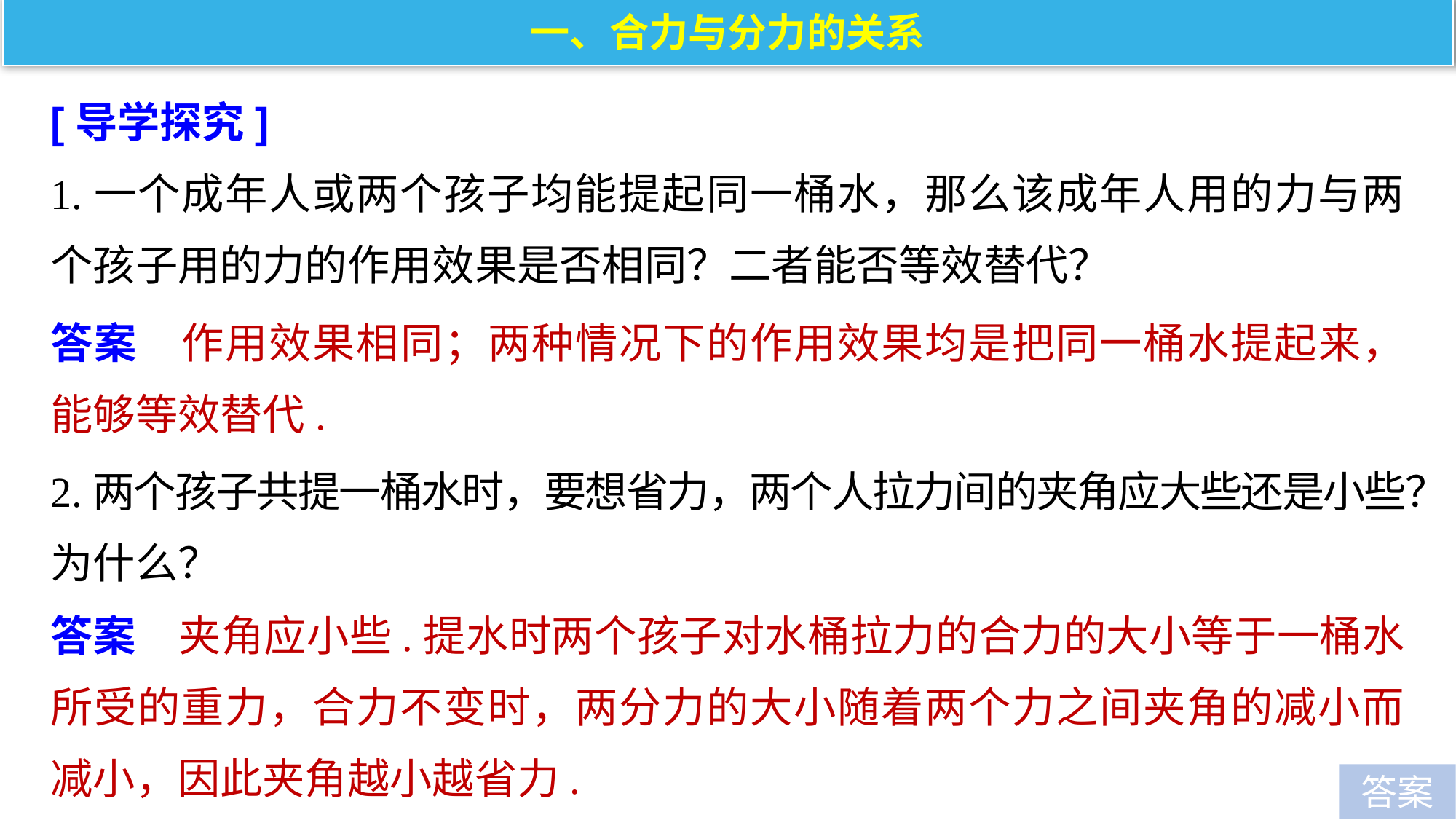

一、合力与分力的关系
[导学探究]
1.一个成年人或两个孩子均能提起同一桶水，那么该成年人用的力与两个孩子用的力的作用效果是否相同？二者能否等效替代？
答案　作用效果相同；两种情况下的作用效果均是把同一桶水提起来，能够等效替代.
2.两个孩子共提一桶水时，要想省力，两个人拉力间的夹角应大些还是小些？为什么？
答案　夹角应小些.提水时两个孩子对水桶拉力的合力的大小等于一桶水所受的重力，合力不变时，两分力的大小随着两个力之间夹角的减小而减小，因此夹角越小越省力.
答案